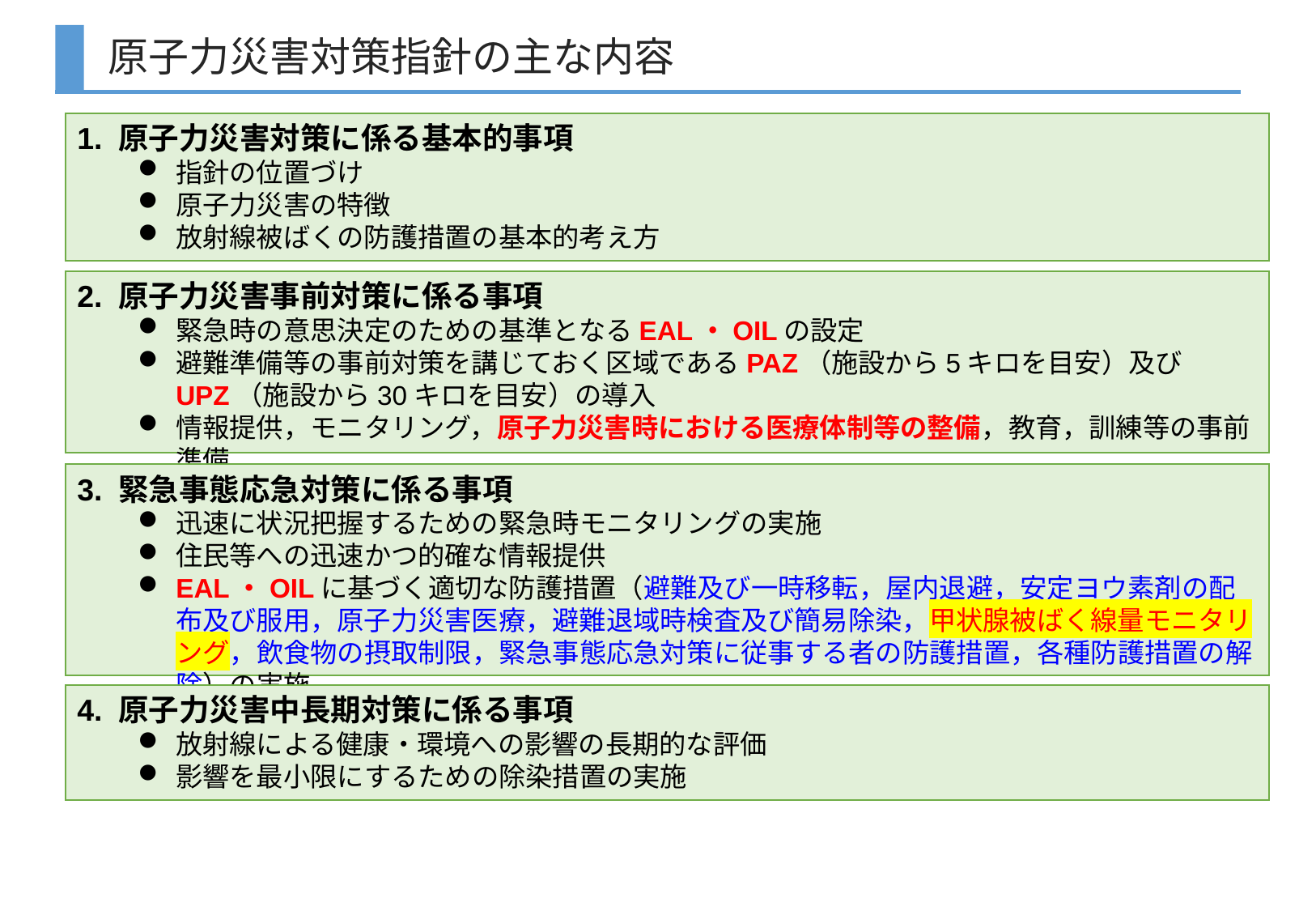

原子力災害対策指針の主な内容
1. 原子力災害対策に係る基本的事項
指針の位置づけ
原子力災害の特徴
放射線被ばくの防護措置の基本的考え方
2. 原子力災害事前対策に係る事項
緊急時の意思決定のための基準となるEAL・OILの設定
避難準備等の事前対策を講じておく区域であるPAZ（施設から5キロを目安）及びUPZ（施設から30キロを目安）の導入
情報提供，モニタリング，原子力災害時における医療体制等の整備，教育，訓練等の事前準備
3. 緊急事態応急対策に係る事項
迅速に状況把握するための緊急時モニタリングの実施
住民等への迅速かつ的確な情報提供
EAL・OILに基づく適切な防護措置（避難及び一時移転，屋内退避，安定ヨウ素剤の配布及び服用，原子力災害医療，避難退域時検査及び簡易除染，甲状腺被ばく線量モニタリング，飲食物の摂取制限，緊急事態応急対策に従事する者の防護措置，各種防護措置の解除）の実施
4. 原子力災害中長期対策に係る事項
放射線による健康・環境への影響の長期的な評価
影響を最小限にするための除染措置の実施